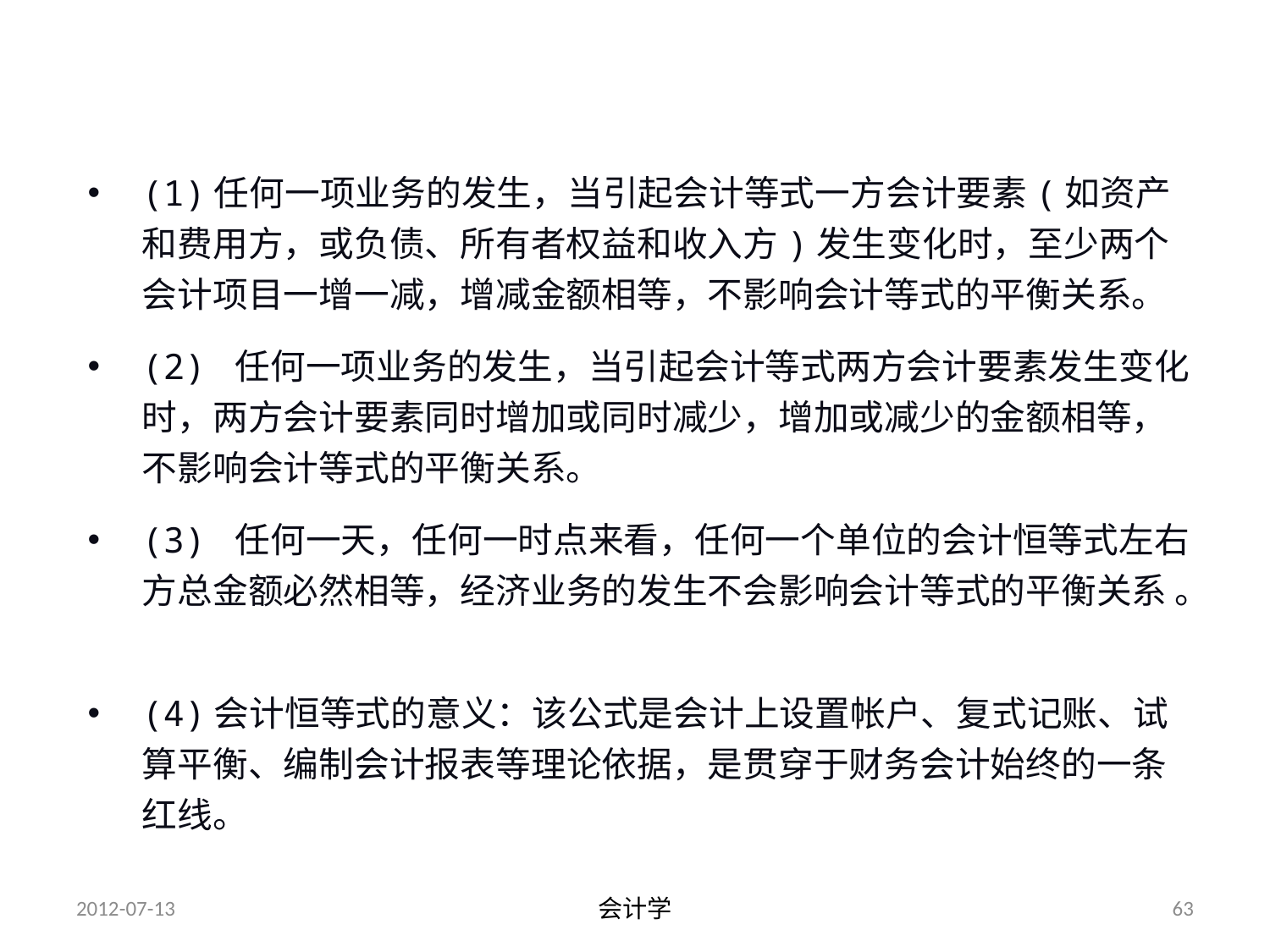

# 小结：
(1)任何一项业务的发生，当引起会计等式一方会计要素(如资产和费用方，或负债、所有者权益和收入方)发生变化时，至少两个会计项目一增一减，增减金额相等，不影响会计等式的平衡关系。
(2) 任何一项业务的发生，当引起会计等式两方会计要素发生变化时，两方会计要素同时增加或同时减少，增加或减少的金额相等，不影响会计等式的平衡关系。
(3) 任何一天，任何一时点来看，任何一个单位的会计恒等式左右方总金额必然相等，经济业务的发生不会影响会计等式的平衡关系 。
(4)会计恒等式的意义：该公式是会计上设置帐户、复式记账、试算平衡、编制会计报表等理论依据，是贯穿于财务会计始终的一条红线。
2012-07-13
会计学
63